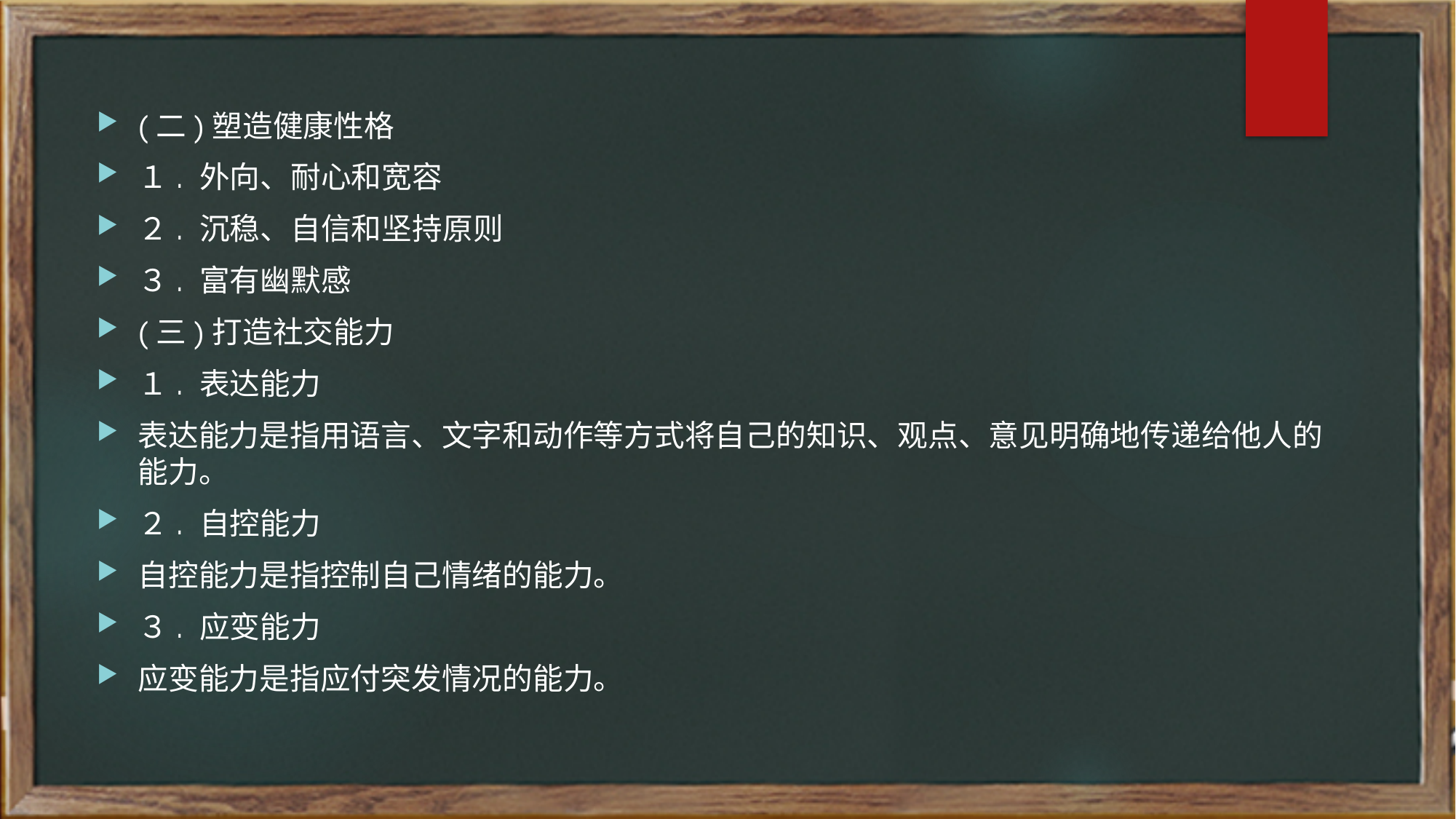

(二)塑造健康性格
１. 外向、耐心和宽容
２. 沉稳、自信和坚持原则
３. 富有幽默感
(三)打造社交能力
１. 表达能力
表达能力是指用语言、文字和动作等方式将自己的知识、观点、意见明确地传递给他人的能力。
２. 自控能力
自控能力是指控制自己情绪的能力。
３. 应变能力
应变能力是指应付突发情况的能力。